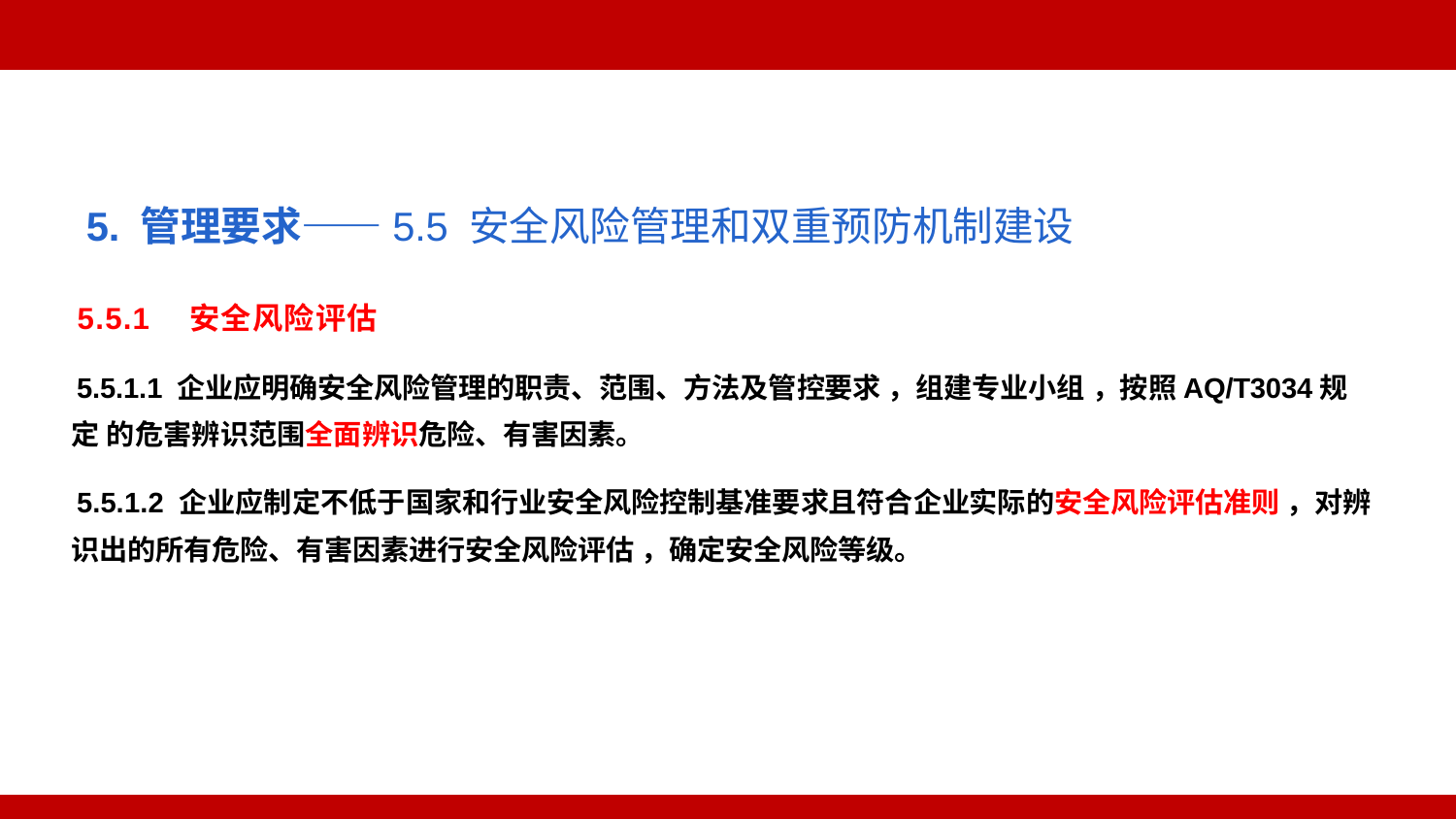

5. 管理要求——5.5 安全风险管理和双重预防机制建设

5.5.1   安全风险评估
5.5.1.1 企业应明确安全风险管理的职责、范围、方法及管控要求 ，组建专业小组 ，按照AQ/T3034规定 的危害辨识范围全面辨识危险、有害因素。

5.5.1.2 企业应制定不低于国家和行业安全风险控制基准要求且符合企业实际的安全风险评估准则 ，对辨 识出的所有危险、有害因素进行安全风险评估 ，确定安全风险等级。